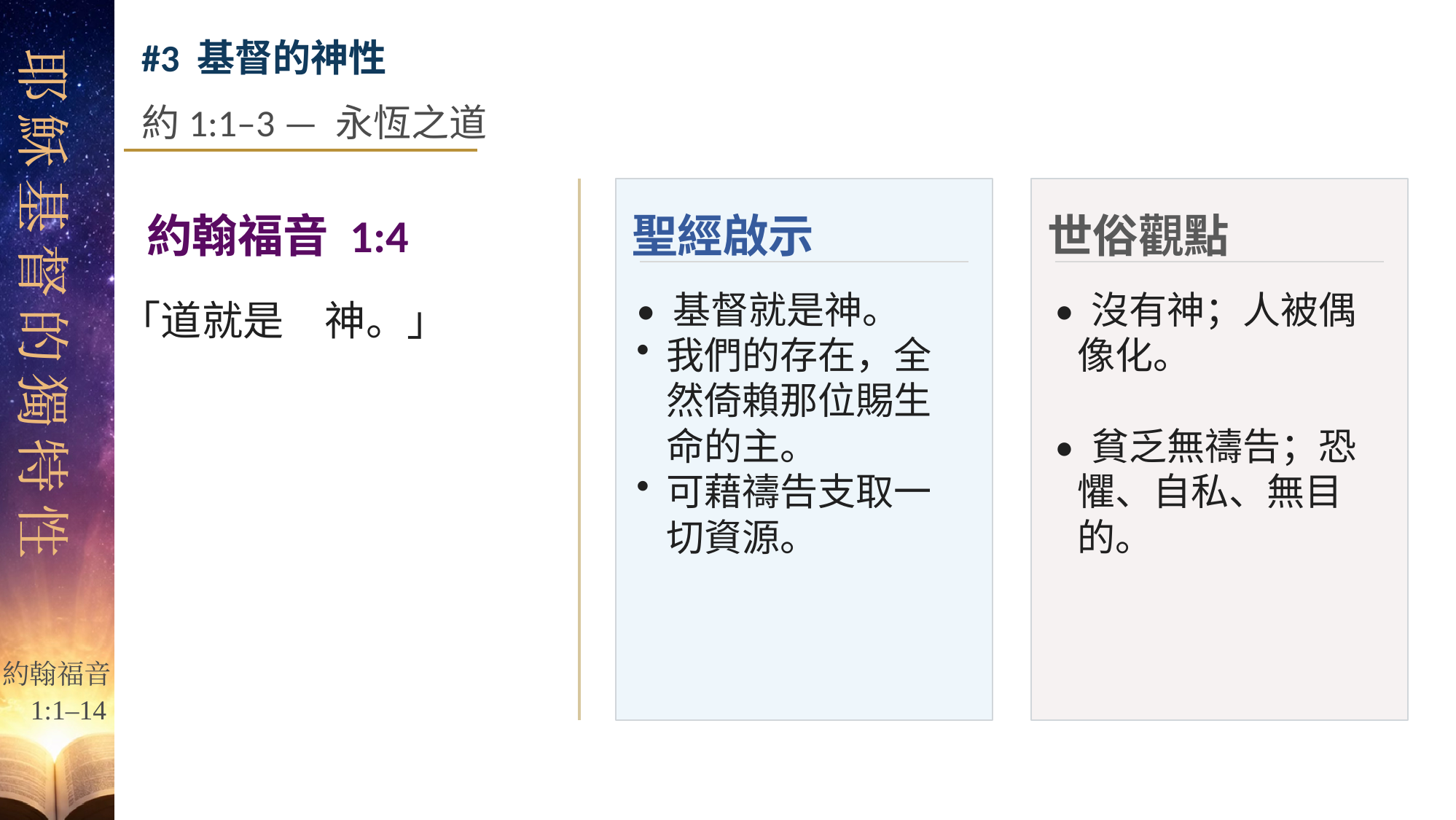

#3 基督的神性
約1:1–3 — 永恆之道

約翰福音 1:4
聖經啟示
世俗觀點
「道就是　神。」

• 基督就是神。
我們的存在，全然倚賴那位賜生命的主。
可藉禱告支取一切資源。
• 沒有神；人被偶像化。

• 貧乏無禱告；恐懼、自私、無目的。